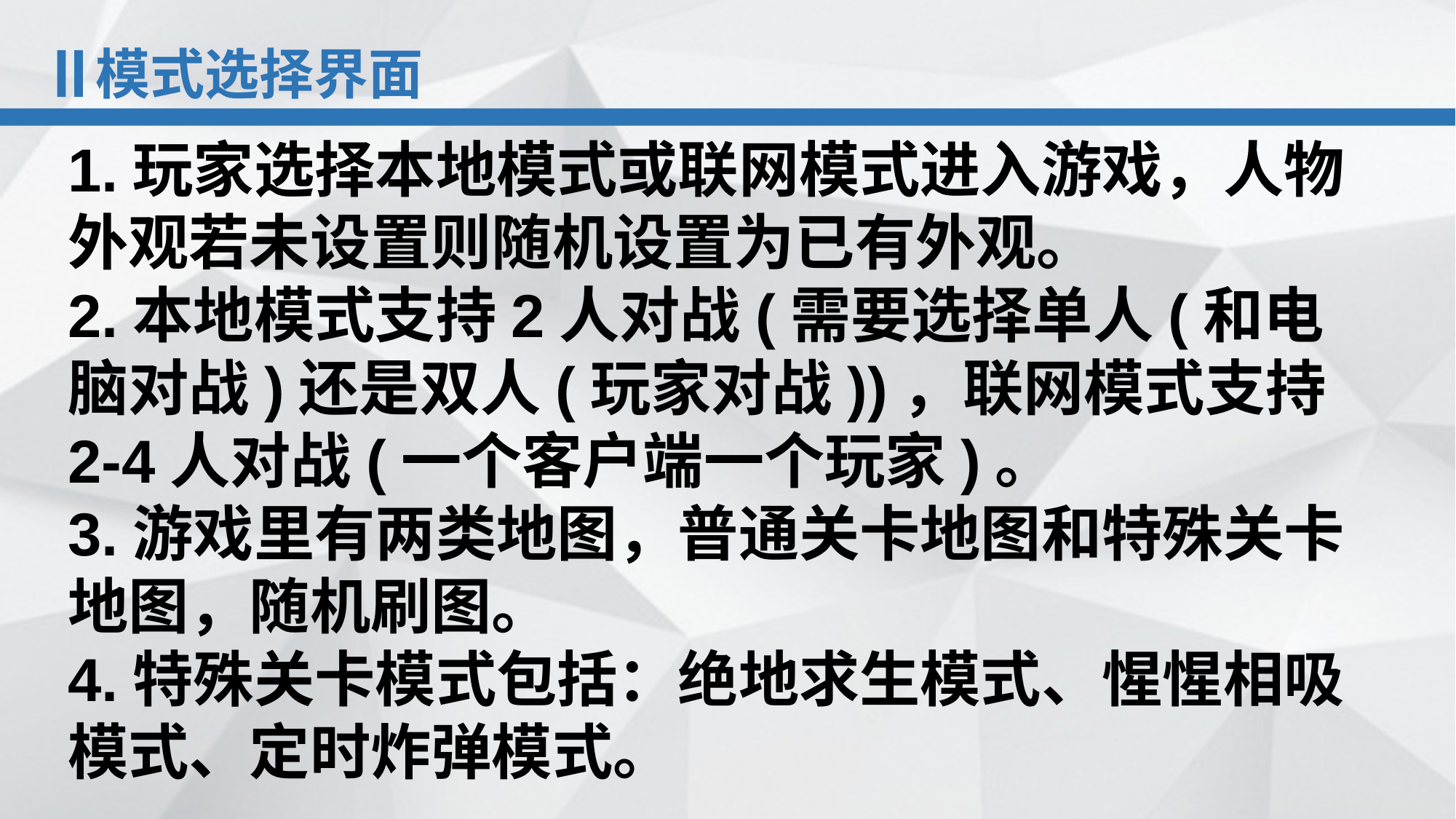

模式选择界面

1.玩家选择本地模式或联网模式进入游戏，人物外观若未设置则随机设置为已有外观。
2.本地模式支持2人对战(需要选择单人(和电脑对战)还是双人(玩家对战))，联网模式支持2-4人对战(一个客户端一个玩家)。
3.游戏里有两类地图，普通关卡地图和特殊关卡地图，随机刷图。
4.特殊关卡模式包括：绝地求生模式、惺惺相吸模式、定时炸弹模式。